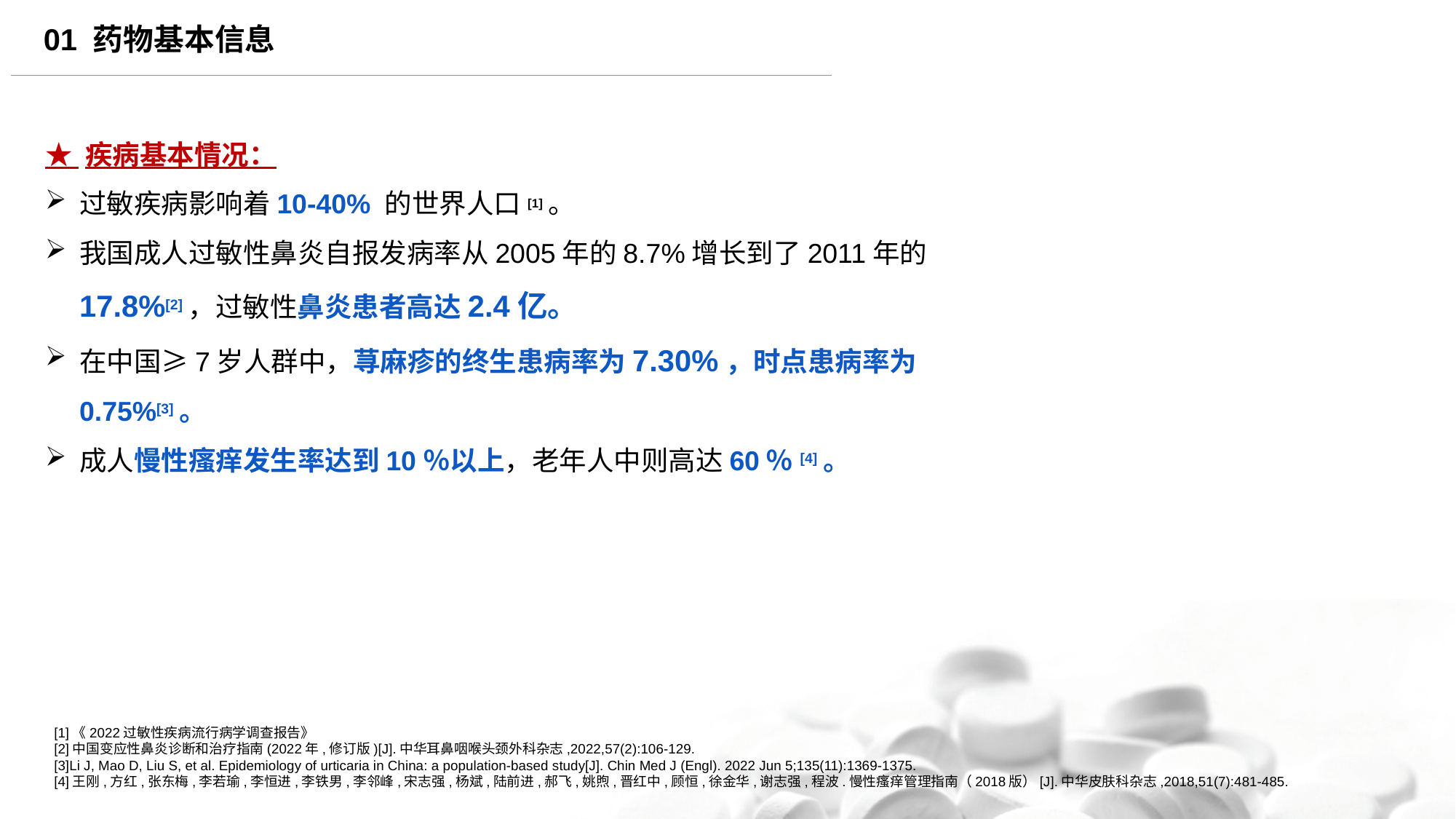

01 药物基本信息
★ 疾病基本情况：
过敏疾病影响着10-40% 的世界人口[1]。
我国成人过敏性鼻炎自报发病率从2005年的8.7%增长到了2011年的17.8%[2]，过敏性鼻炎患者高达2.4亿。
在中国≥7岁人群中，荨麻疹的终生患病率为7.30%，时点患病率为0.75%[3]。
成人慢性瘙痒发生率达到10％以上，老年人中则高达60％[4]。

[1]《2022过敏性疾病流行病学调查报告》
[2]中国变应性鼻炎诊断和治疗指南(2022年,修订版)[J].中华耳鼻咽喉头颈外科杂志,2022,57(2):106-129.
[3]Li J, Mao D, Liu S, et al. Epidemiology of urticaria in China: a population-based study[J]. Chin Med J (Engl). 2022 Jun 5;135(11):1369-1375.
[4]王刚,方红,张东梅,李若瑜,李恒进,李铁男,李邻峰,宋志强,杨斌,陆前进,郝飞,姚煦,晋红中,顾恒,徐金华,谢志强,程波.慢性瘙痒管理指南（2018版）[J].中华皮肤科杂志,2018,51(7):481-485.